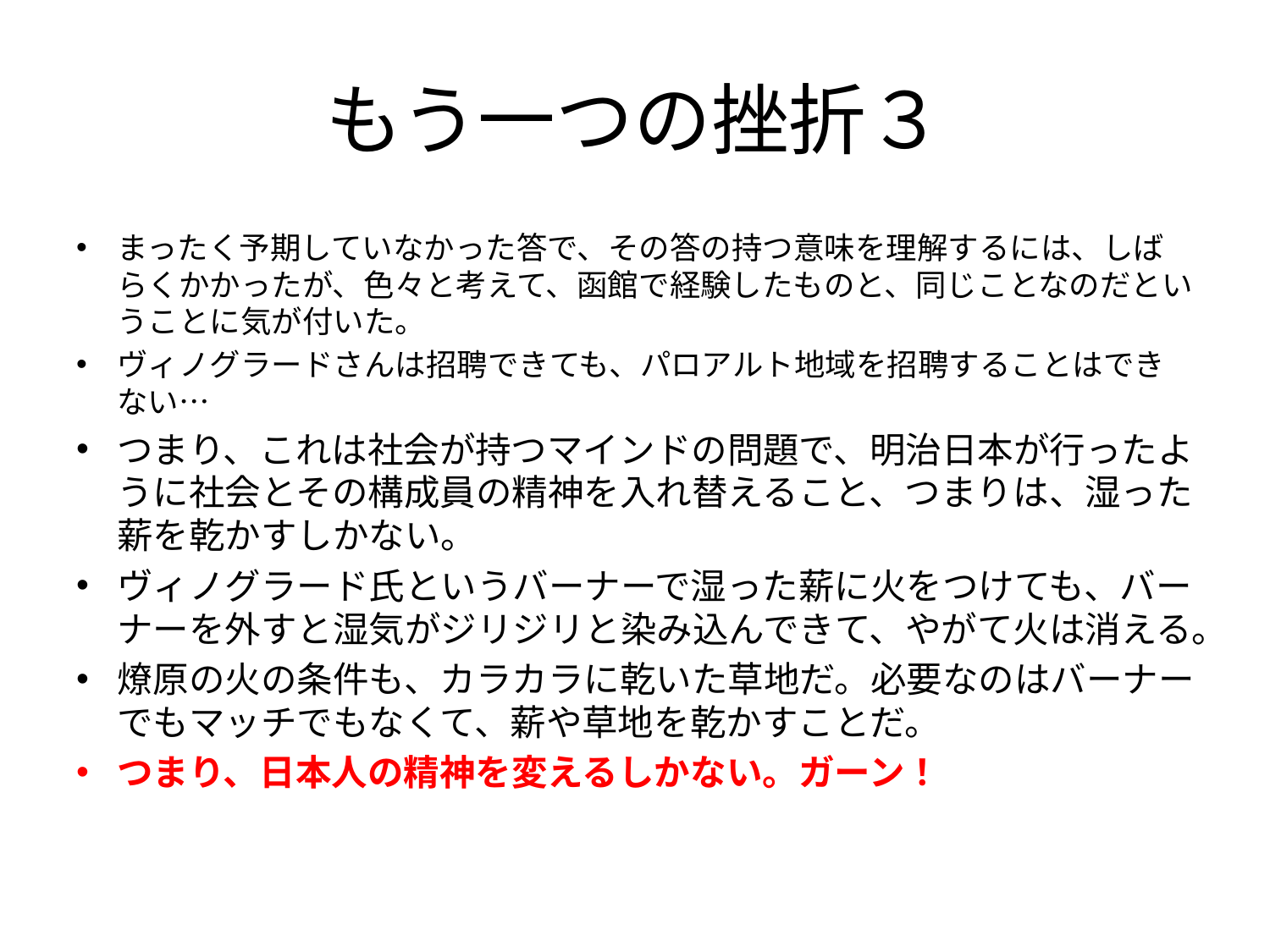

# もう一つの挫折３
まったく予期していなかった答で、その答の持つ意味を理解するには、しばらくかかったが、色々と考えて、函館で経験したものと、同じことなのだということに気が付いた。
ヴィノグラードさんは招聘できても、パロアルト地域を招聘することはできない…
つまり、これは社会が持つマインドの問題で、明治日本が行ったように社会とその構成員の精神を入れ替えること、つまりは、湿った薪を乾かすしかない。
ヴィノグラード氏というバーナーで湿った薪に火をつけても、バーナーを外すと湿気がジリジリと染み込んできて、やがて火は消える。
燎原の火の条件も、カラカラに乾いた草地だ。必要なのはバーナーでもマッチでもなくて、薪や草地を乾かすことだ。
つまり、日本人の精神を変えるしかない。ガーン！